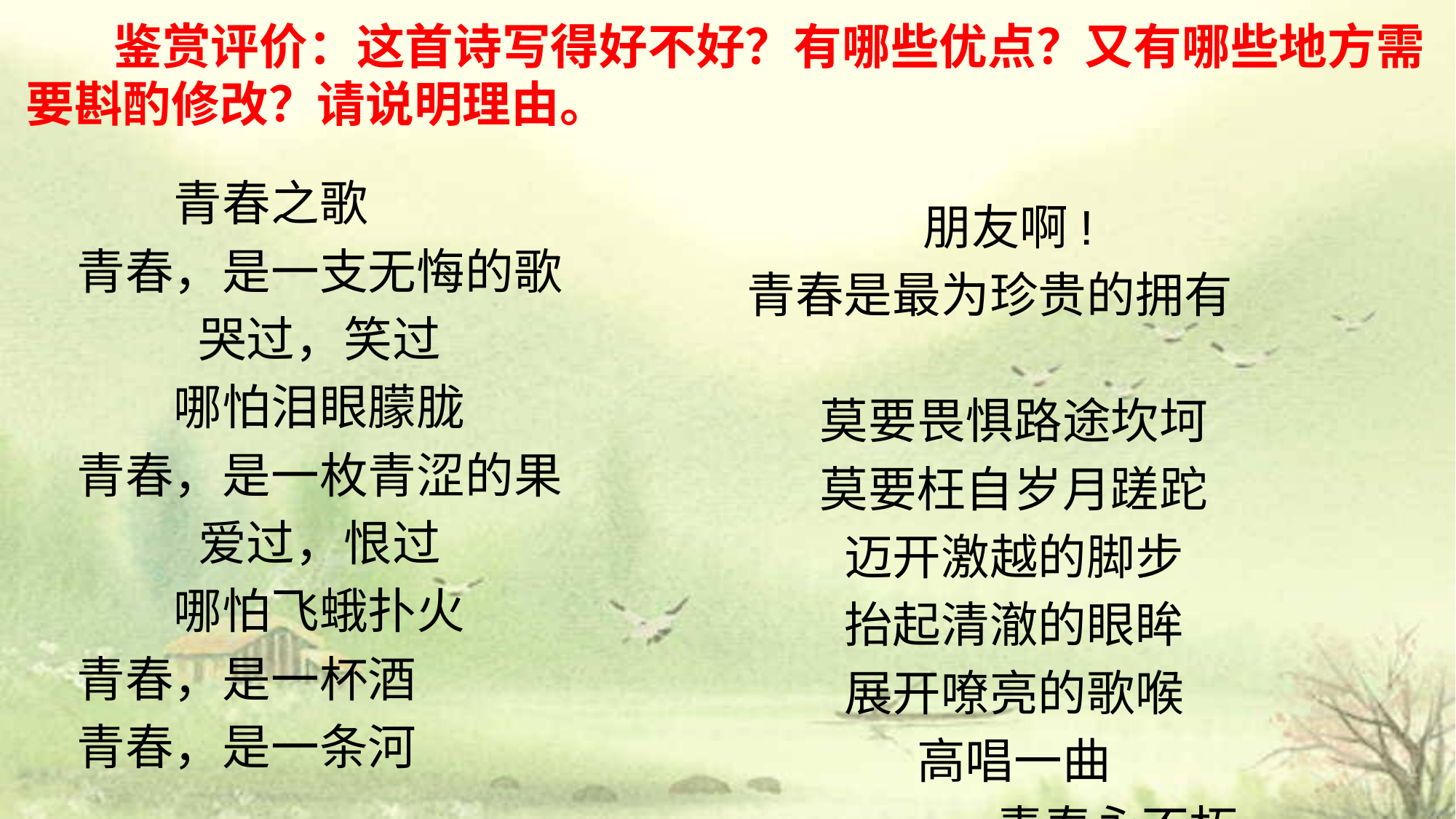

# 鉴赏评价：这首诗写得好不好？有哪些优点？又有哪些地方需要斟酌修改？请说明理由。
青春之歌
青春，是一支无悔的歌
哭过，笑过
哪怕泪眼朦胧
青春，是一枚青涩的果
爱过，恨过
哪怕飞蛾扑火
青春，是一杯酒
青春，是一条河

朋友啊!
青春是最为珍贵的拥有
莫要畏惧路途坎坷
莫要枉自岁月蹉跎
迈开激越的脚步
抬起清澈的眼眸
展开嘹亮的歌喉
高唱一曲
——青春永不朽